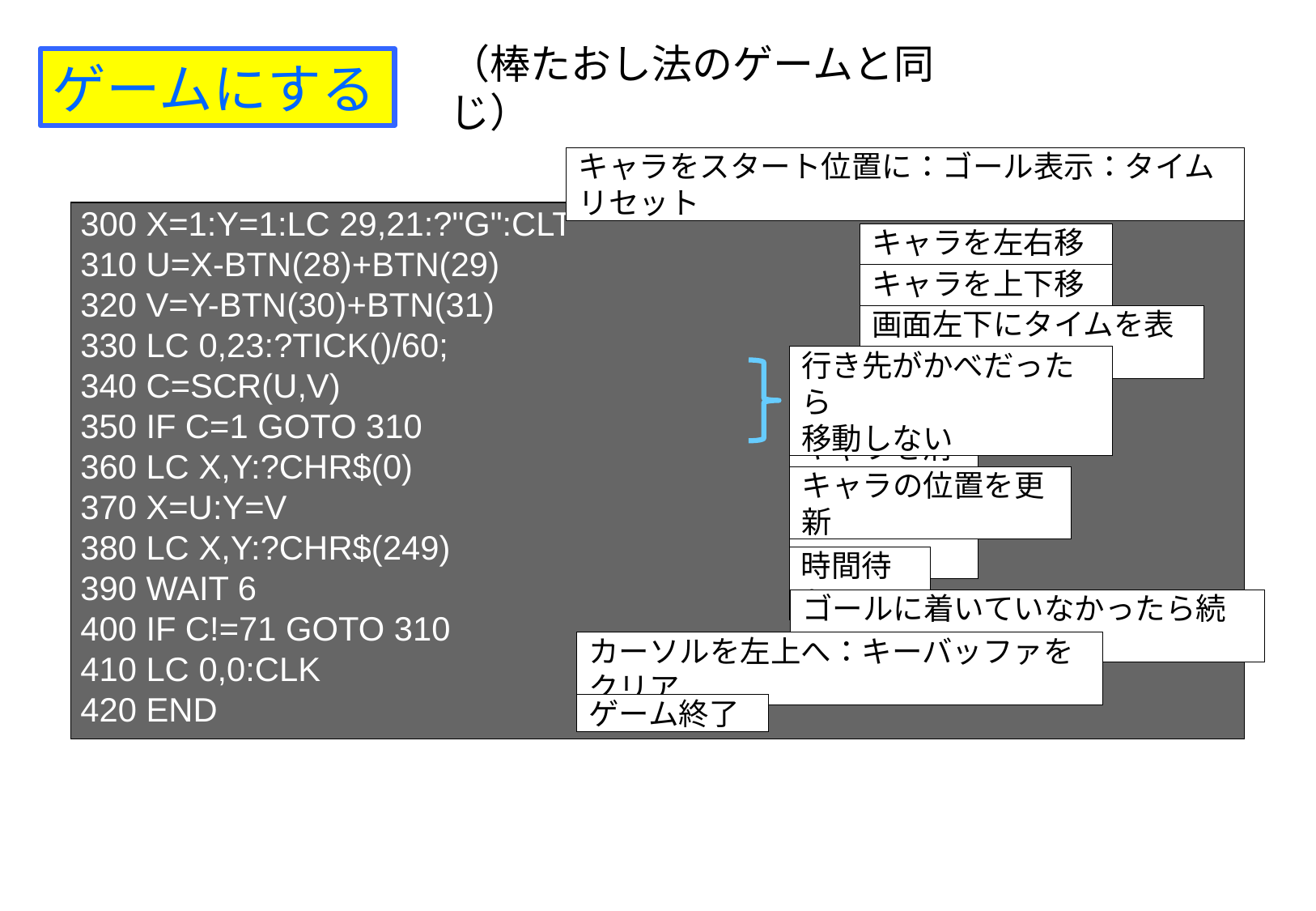

ゲームにする
（棒たおし法のゲームと同じ）
キャラをスタート位置に：ゴール表示：タイムリセット
300 X=1:Y=1:LC 29,21:?"G":CLT
310 U=X-BTN(28)+BTN(29)
320 V=Y-BTN(30)+BTN(31)
330 LC 0,23:?TICK()/60;
340 C=SCR(U,V)
350 IF C=1 GOTO 310
360 LC X,Y:?CHR$(0)
370 X=U:Y=V
380 LC X,Y:?CHR$(249)
390 WAIT 6
400 IF C!=71 GOTO 310
410 LC 0,0:CLK
420 END
キャラを左右移動
キャラを上下移動
画面左下にタイムを表示

行き先がかべだったら
移動しない
キャラを消す
キャラの位置を更新
キャラを表示
時間待ち
ゴールに着いていなかったら続ける
カーソルを左上へ：キーバッファをクリア
ゲーム終了